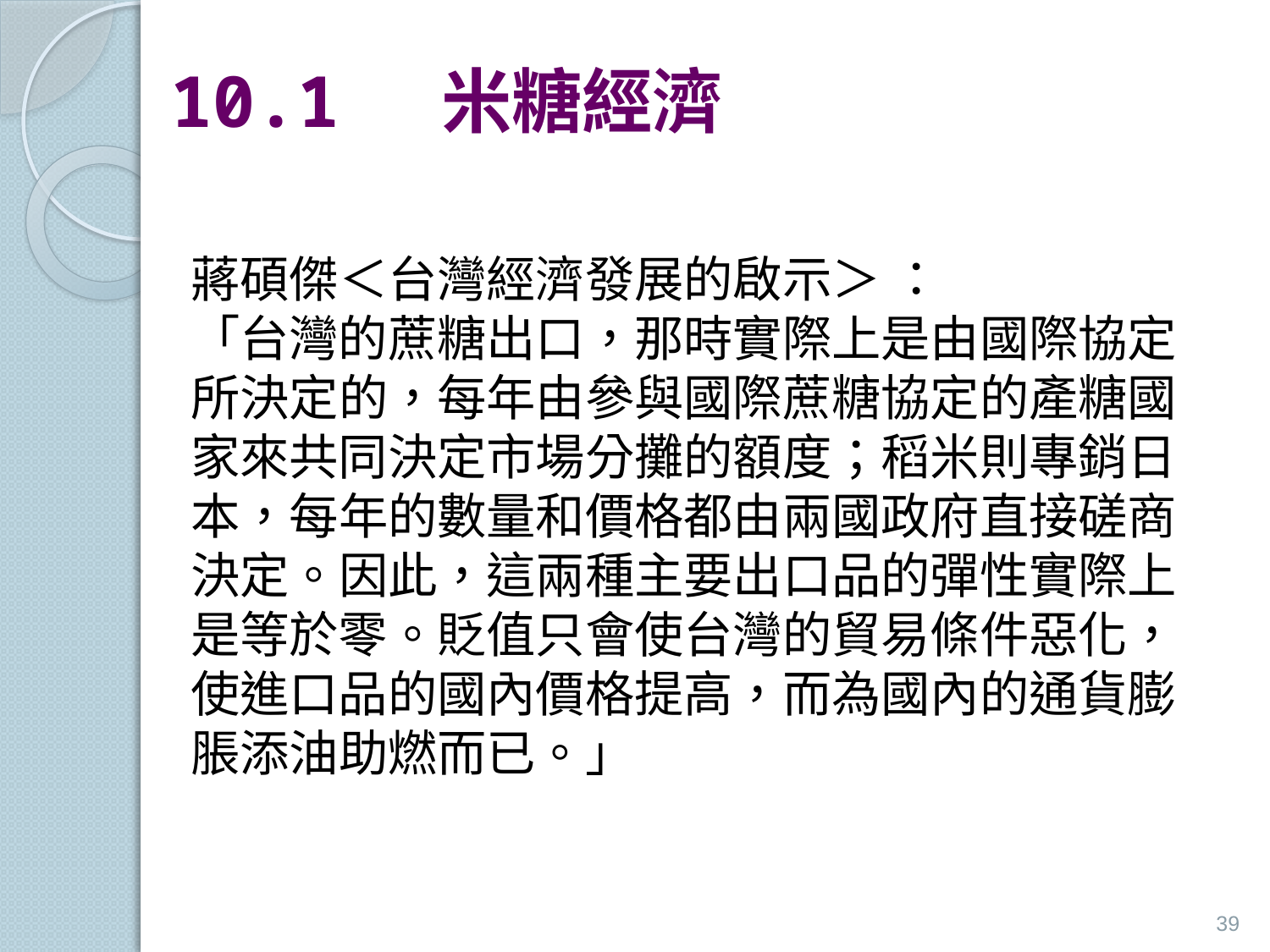

# 10.1  米糖經濟
蔣碩傑＜台灣經濟發展的啟示＞ ：
「台灣的蔗糖出口，那時實際上是由國際協定所決定的，每年由參與國際蔗糖協定的產糖國家來共同決定市場分攤的額度；稻米則專銷日本，每年的數量和價格都由兩國政府直接磋商決定。因此，這兩種主要出口品的彈性實際上是等於零。貶值只會使台灣的貿易條件惡化，使進口品的國內價格提高，而為國內的通貨膨脹添油助燃而已。」
39